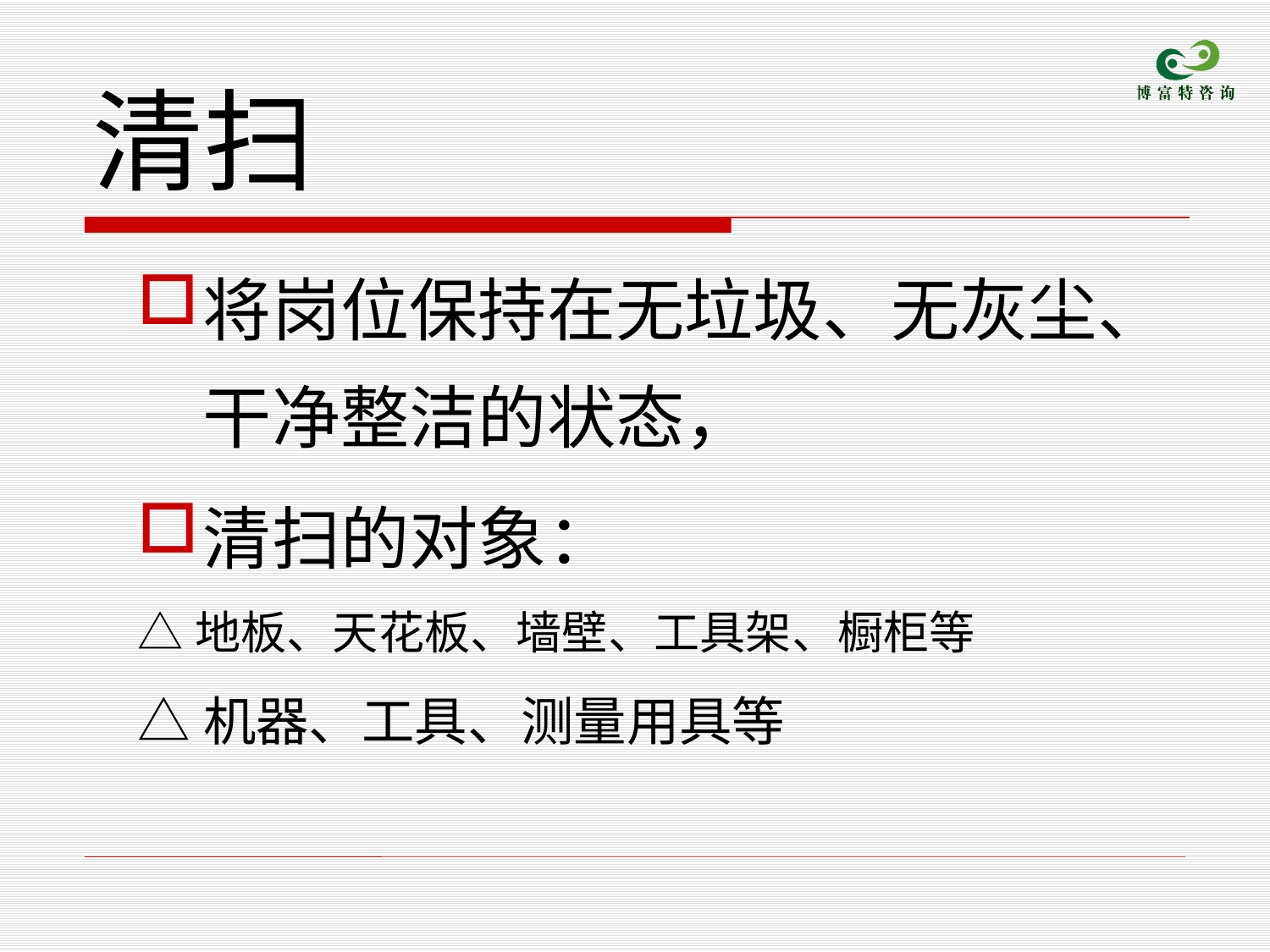

# 清扫
将岗位保持在无垃圾、无灰尘、干净整洁的状态，
清扫的对象：
△地板、天花板、墙壁、工具架、橱柜等
△机器、工具、测量用具等
11